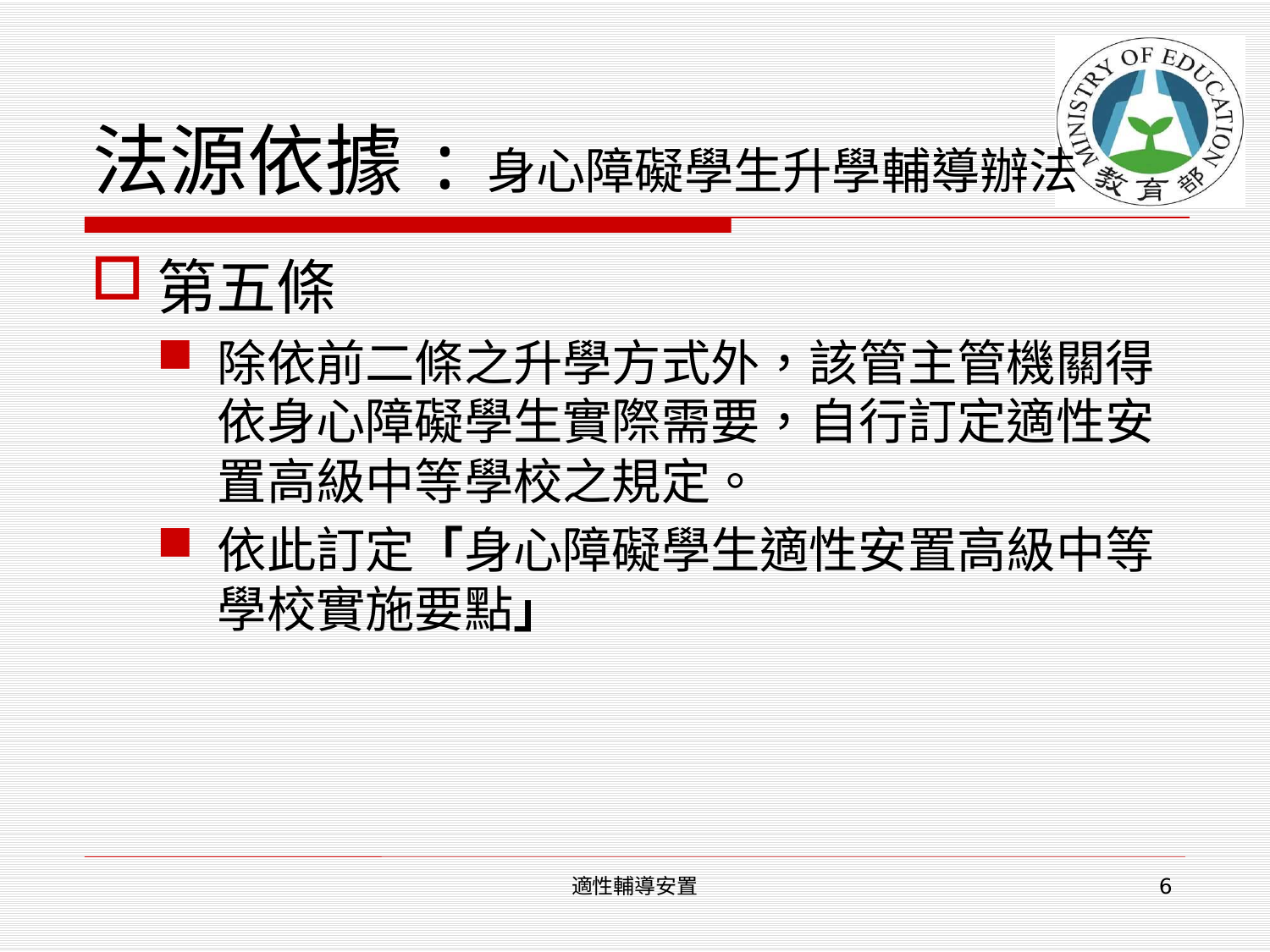

# 法源依據:身心障礙學生升學輔導辦法
第五條
除依前二條之升學方式外，該管主管機關得依身心障礙學生實際需要，自行訂定適性安置高級中等學校之規定。
依此訂定「身心障礙學生適性安置高級中等學校實施要點」

適性輔導安置
6